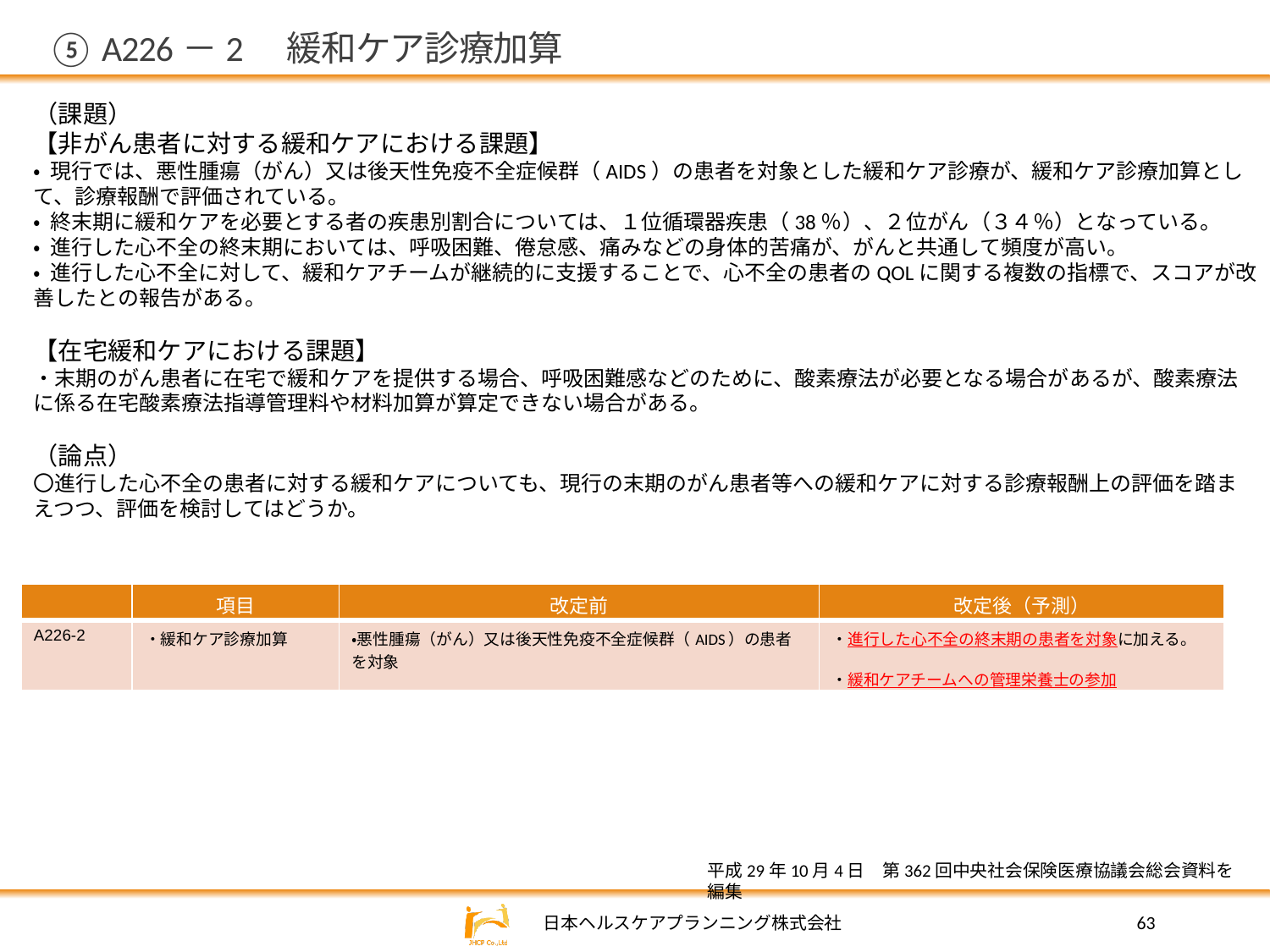

# ⑤ A226－2　緩和ケア診療加算
（課題）
【非がん患者に対する緩和ケアにおける課題】
• 現行では、悪性腫瘍（がん）又は後天性免疫不全症候群（AIDS）の患者を対象とした緩和ケア診療が、緩和ケア診療加算として、診療報酬で評価されている。
• 終末期に緩和ケアを必要とする者の疾患別割合については、１位循環器疾患（38％）、２位がん（３４％）となっている。
• 進行した心不全の終末期においては、呼吸困難、倦怠感、痛みなどの身体的苦痛が、がんと共通して頻度が高い。
• 進行した心不全に対して、緩和ケアチームが継続的に支援することで、心不全の患者のQOLに関する複数の指標で、スコアが改善したとの報告がある。

【在宅緩和ケアにおける課題】
・末期のがん患者に在宅で緩和ケアを提供する場合、呼吸困難感などのために、酸素療法が必要となる場合があるが、酸素療法に係る在宅酸素療法指導管理料や材料加算が算定できない場合がある。

（論点）
〇進行した心不全の患者に対する緩和ケアについても、現行の末期のがん患者等への緩和ケアに対する診療報酬上の評価を踏まえつつ、評価を検討してはどうか。

|  | 項目 | 改定前 | 改定後（予測） |
| --- | --- | --- | --- |
| A226-2 | ・緩和ケア診療加算 | ・悪性腫瘍（がん）又は後天性免疫不全症候群（AIDS）の患者を対象 | ・進行した心不全の終末期の患者を対象に加える。 ・緩和ケアチームへの管理栄養士の参加 |
平成29年10月4日　第362回中央社会保険医療協議会総会資料を編集
63